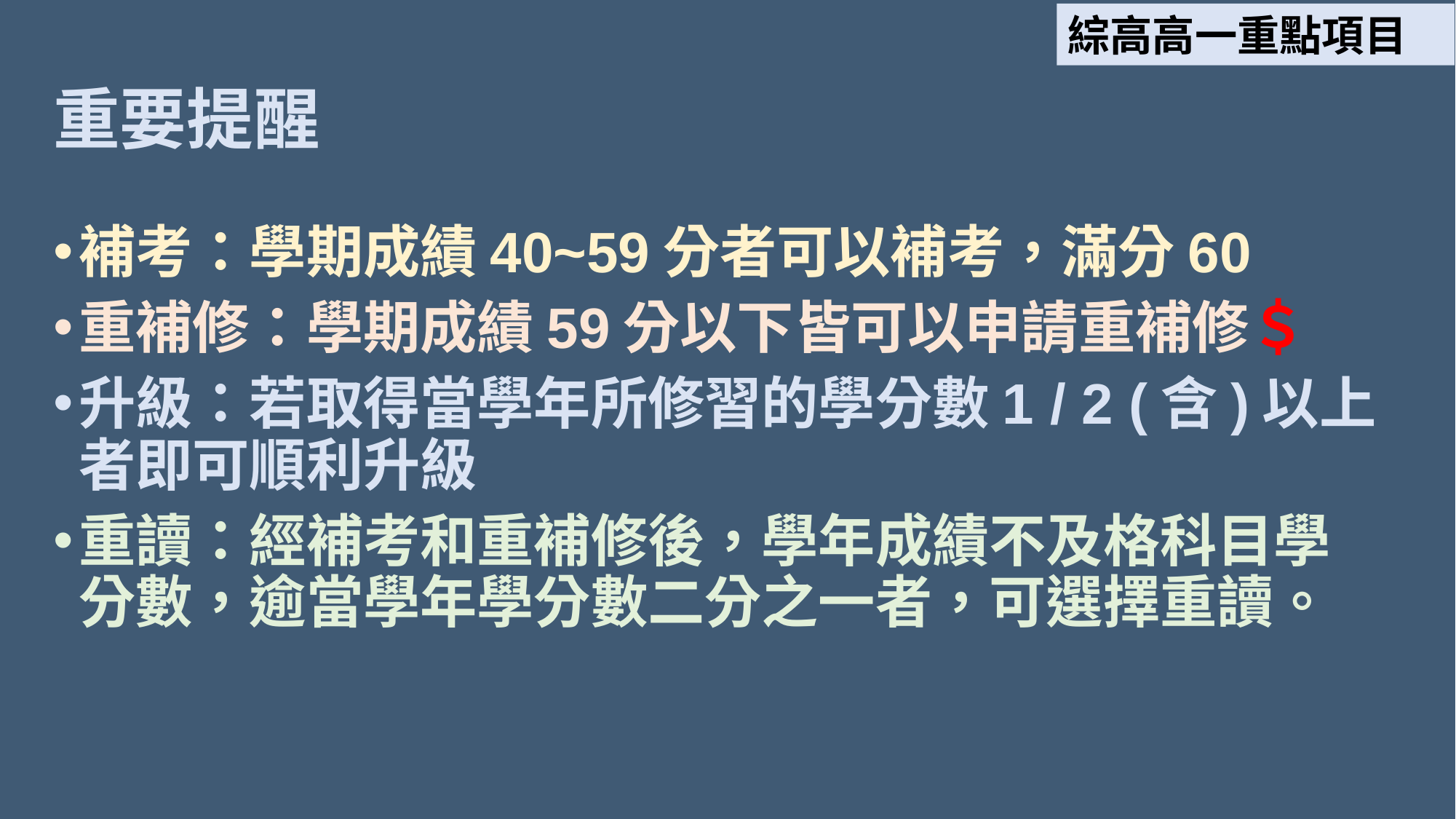

綜高高一重點項目
重要提醒
補考：學期成績40~59分者可以補考，滿分60
重補修：學期成績59分以下皆可以申請重補修＄
升級：若取得當學年所修習的學分數1 / 2 (含)以上者即可順利升級
重讀：經補考和重補修後，學年成績不及格科目學分數，逾當學年學分數二分之一者，可選擇重讀。